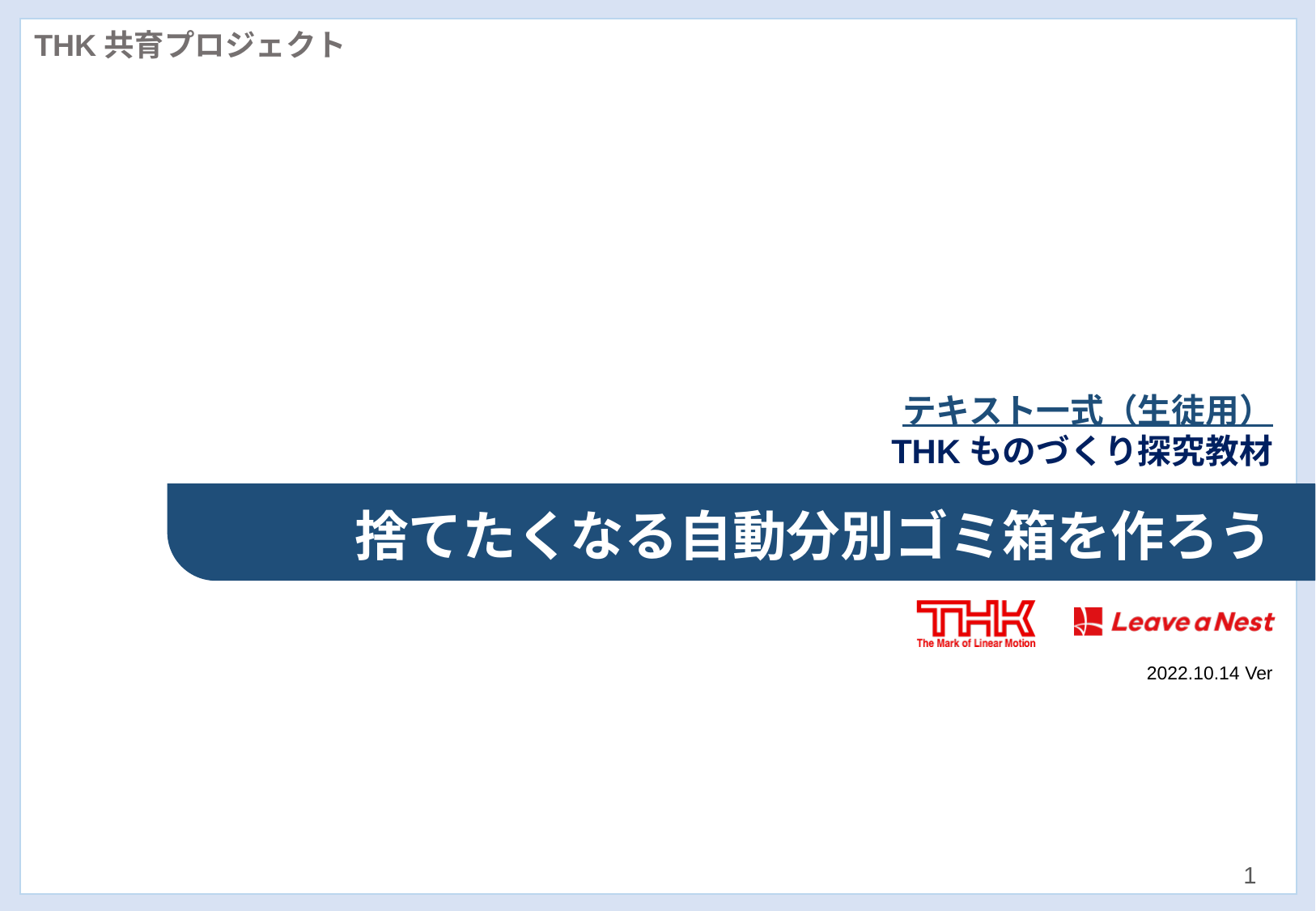

THK共育プロジェクト
テキスト一式（生徒用）
THKものづくり探究教材

捨てたくなる自動分別ゴミ箱を作ろう
2022.10.14 Ver